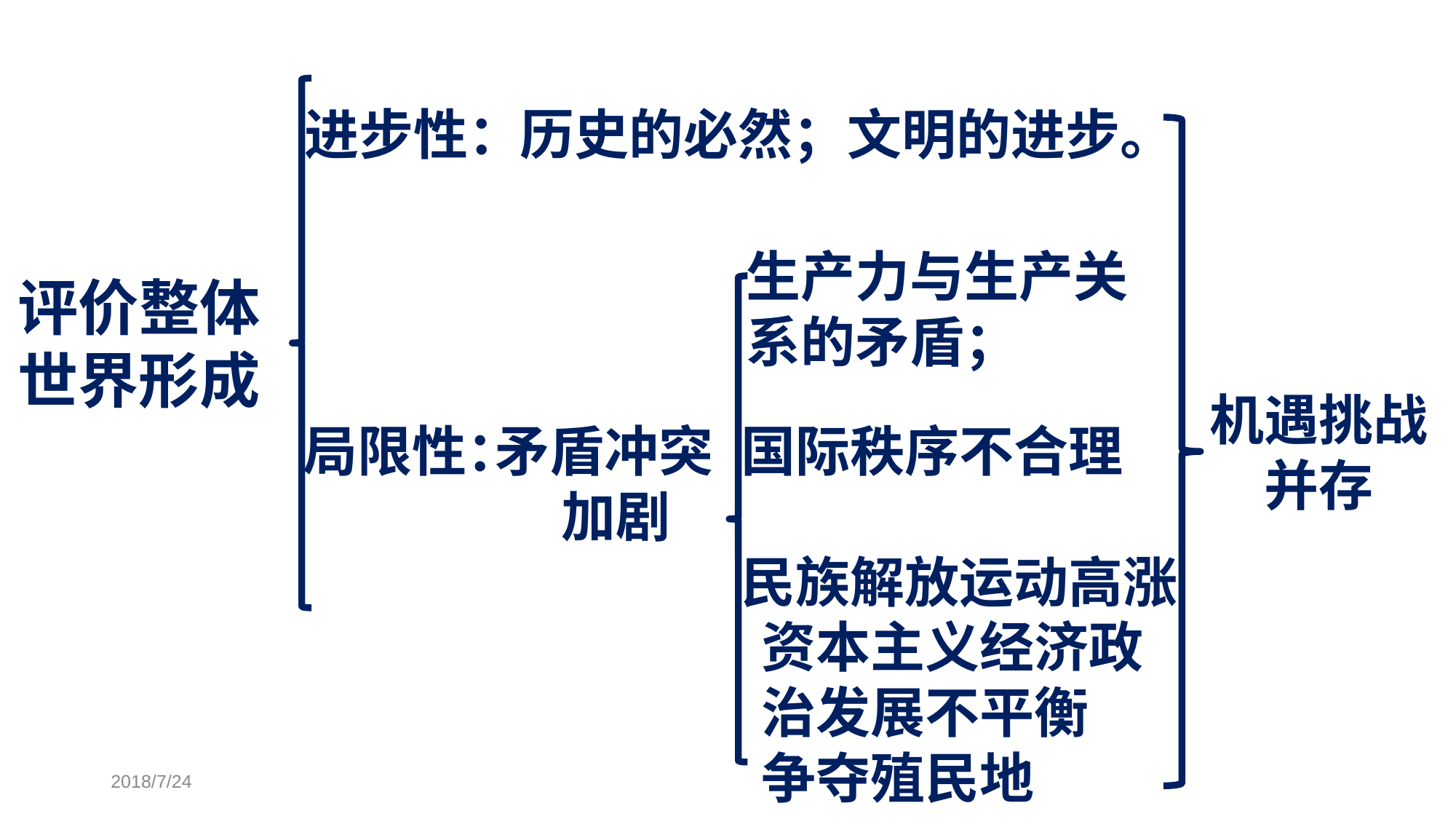

进步性：
历史的必然；文明的进步。

生产力与生产关系的矛盾；
评价整体世界形成

矛盾冲突
加剧
机遇挑战
并存
局限性：
国际秩序不合理

民族解放运动高涨
资本主义经济政治发展不平衡
争夺殖民地
2018/7/24